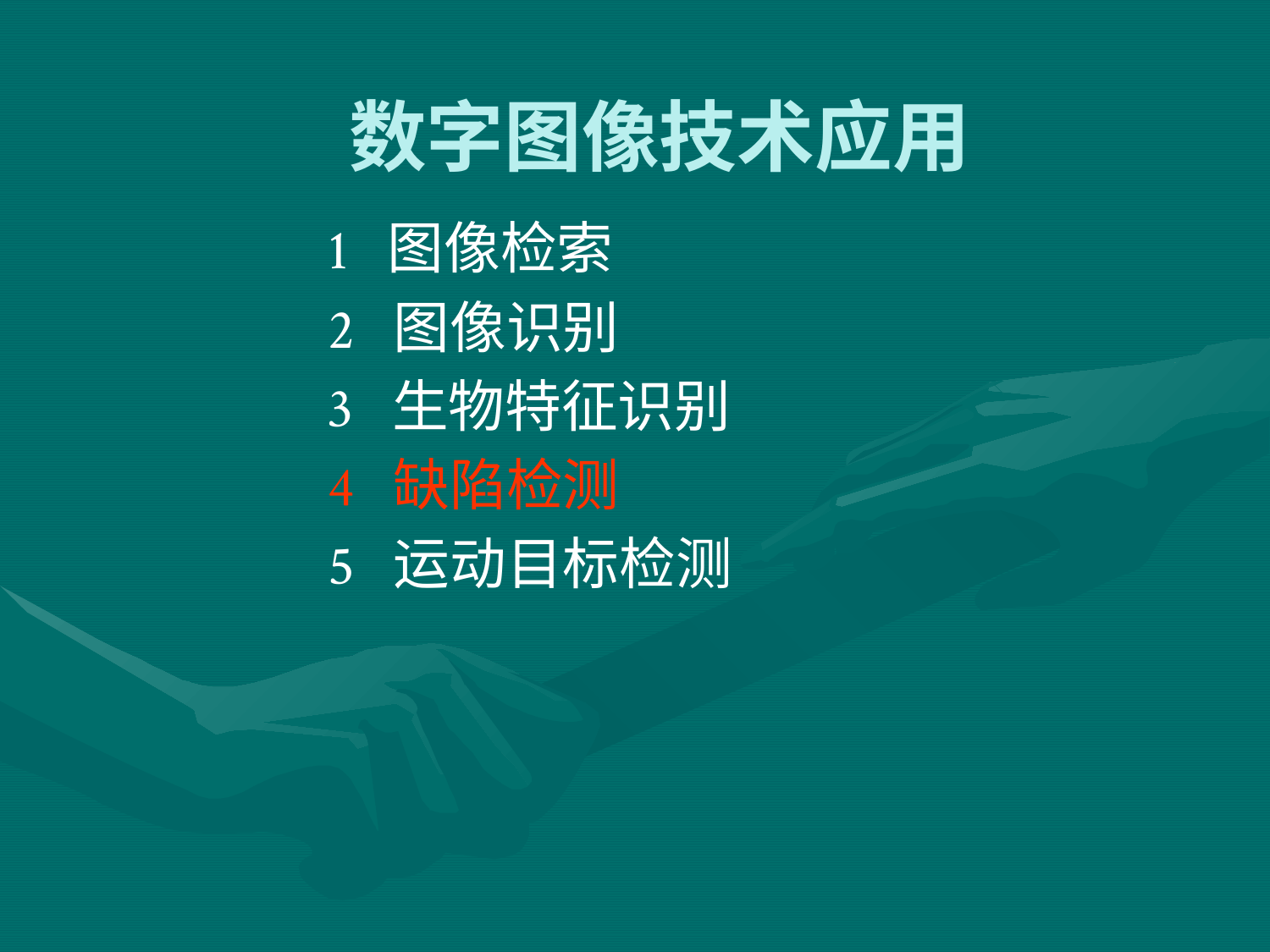

# 数字图像技术应用
1  图像检索
2  图像识别
3  生物特征识别
4  缺陷检测
5  运动目标检测